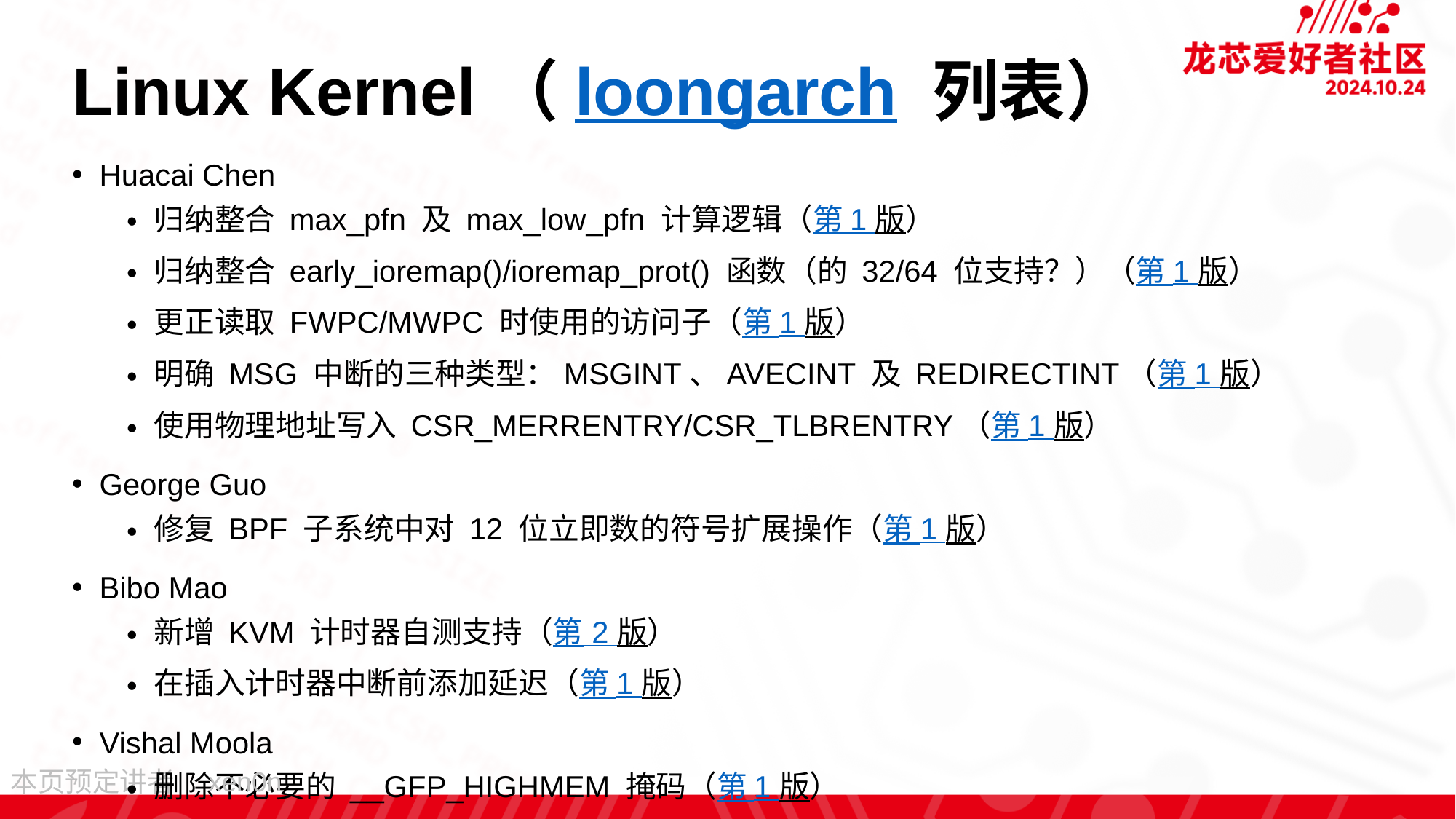

# Linux Kernel（loongarch 列表）
Huacai Chen
归纳整合 max_pfn 及 max_low_pfn 计算逻辑（第 1 版）
归纳整合 early_ioremap()/ioremap_prot() 函数（的 32/64 位支持？）（第 1 版）
更正读取 FWPC/MWPC 时使用的访问子（第 1 版）
明确 MSG 中断的三种类型：MSGINT、AVECINT 及 REDIRECTINT（第 1 版）
使用物理地址写入 CSR_MERRENTRY/CSR_TLBRENTRY（第 1 版）
George Guo
修复 BPF 子系统中对 12 位立即数的符号扩展操作（第 1 版）
Bibo Mao
新增 KVM 计时器自测支持（第 2 版）
在插入计时器中断前添加延迟（第 1 版）
Vishal Moola
删除不必要的 __GFP_HIGHMEM 掩码（第 1 版）
xen0n